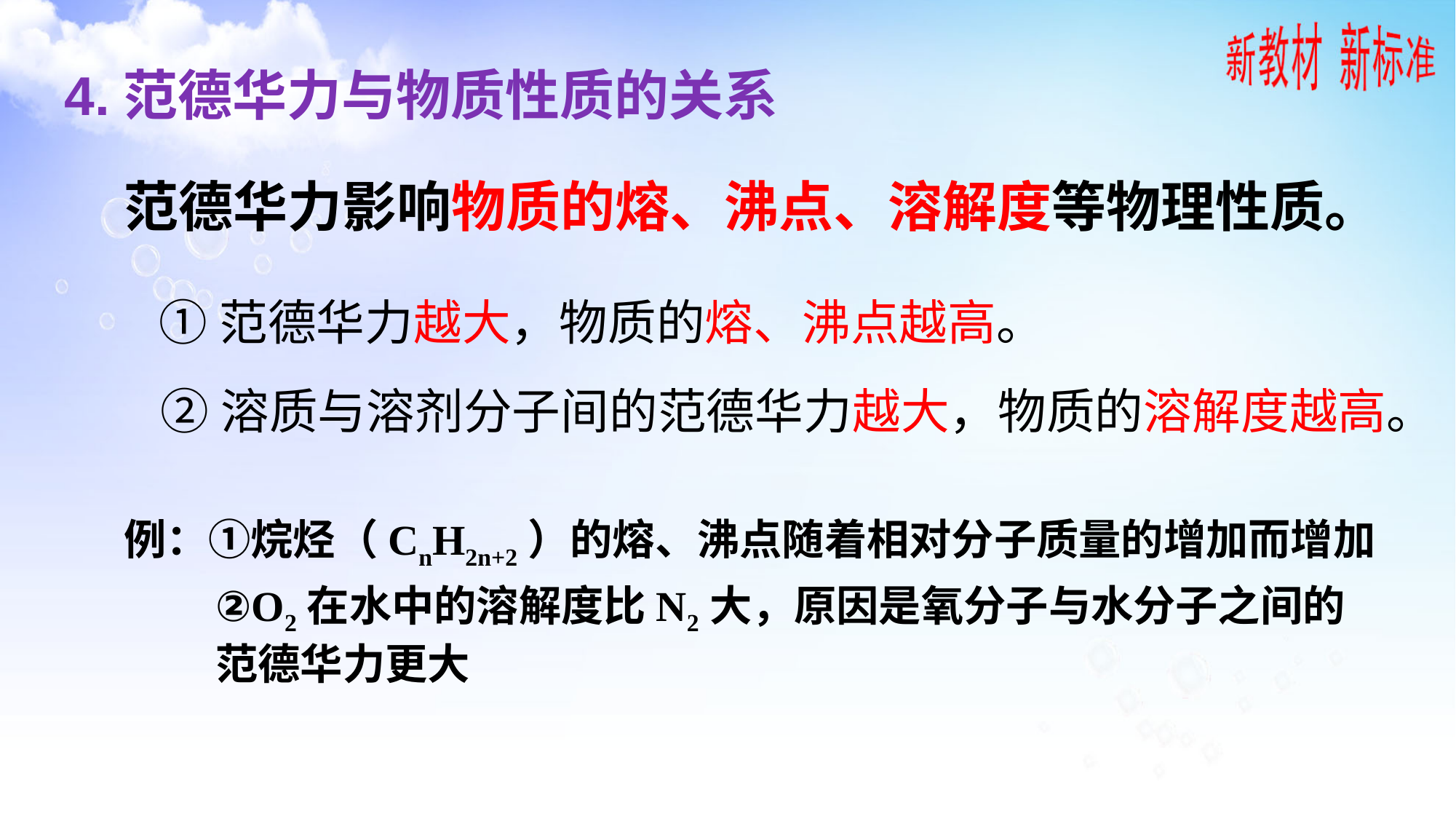

4.范德华力与物质性质的关系
范德华力影响物质的熔、沸点、溶解度等物理性质。
①范德华力越大，物质的熔、沸点越高。
②溶质与溶剂分子间的范德华力越大，物质的溶解度越高。
例：①烷烃（CnH2n+2）的熔、沸点随着相对分子质量的增加而增加
②O2在水中的溶解度比N2大，原因是氧分子与水分子之间的范德华力更大